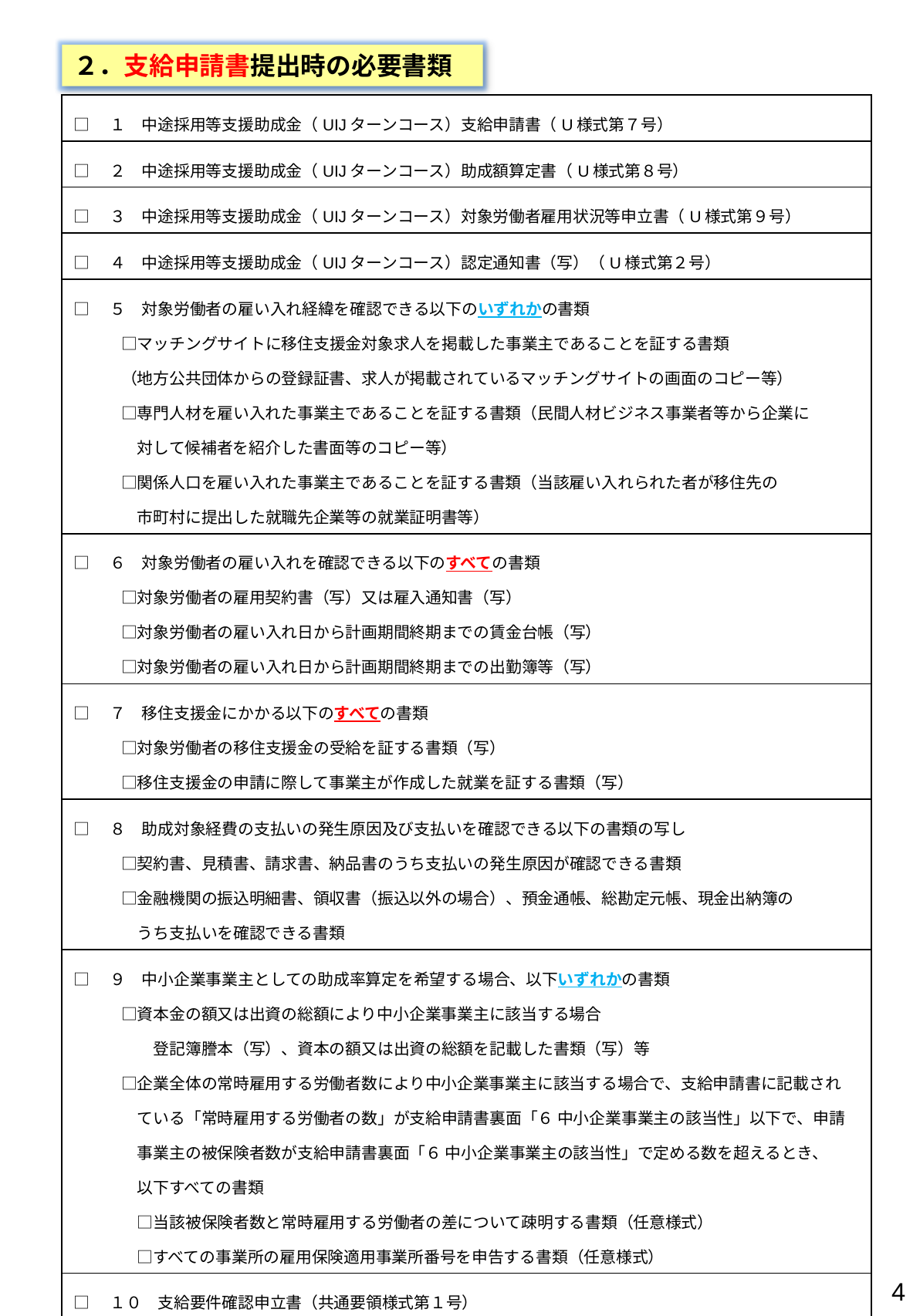

２．支給申請書提出時の必要書類
| □　１　中途採用等支援助成金（UIJターンコース）支給申請書（U様式第７号） |
| --- |
| □　２　中途採用等支援助成金（UIJターンコース）助成額算定書（U様式第８号） |
| □　３　中途採用等支援助成金（UIJターンコース）対象労働者雇用状況等申立書（U様式第９号） |
| □　４　中途採用等支援助成金（UIJターンコース）認定通知書（写）（U様式第２号） |
| □　５　対象労働者の雇い入れ経緯を確認できる以下のいずれかの書類 　　　□マッチングサイトに移住支援金対象求人を掲載した事業主であることを証する書類 　　　（地方公共団体からの登録証書、求人が掲載されているマッチングサイトの画面のコピー等） 　　　□専門人材を雇い入れた事業主であることを証する書類（民間人材ビジネス事業者等から企業に 　　　　対して候補者を紹介した書面等のコピー等） 　　　□関係人口を雇い入れた事業主であることを証する書類（当該雇い入れられた者が移住先の 　　　　市町村に提出した就職先企業等の就業証明書等） |
| □　６　対象労働者の雇い入れを確認できる以下のすべての書類 　　　□対象労働者の雇用契約書（写）又は雇入通知書（写） 　　　□対象労働者の雇い入れ日から計画期間終期までの賃金台帳（写） 　　　□対象労働者の雇い入れ日から計画期間終期までの出勤簿等（写） |
| □　７　移住支援金にかかる以下のすべての書類 　　　□対象労働者の移住支援金の受給を証する書類（写） 　　　□移住支援金の申請に際して事業主が作成した就業を証する書類（写） |
| □　８　助成対象経費の支払いの発生原因及び支払いを確認できる以下の書類の写し 　　　□契約書、見積書、請求書、納品書のうち支払いの発生原因が確認できる書類 　　　□金融機関の振込明細書、領収書（振込以外の場合）、預金通帳、総勘定元帳、現金出納簿の 　　　　うち支払いを確認できる書類 |
| □　９　中小企業事業主としての助成率算定を希望する場合、以下いずれかの書類 　　　□資本金の額又は出資の総額により中小企業事業主に該当する場合 　　　　　登記簿謄本（写）、資本の額又は出資の総額を記載した書類（写）等　 　　　□企業全体の常時雇用する労働者数により中小企業事業主に該当する場合で、支給申請書に記載され 　　　　ている「常時雇用する労働者の数」が支給申請書裏面「６ 中小企業事業主の該当性」以下で、申請 　　　　事業主の被保険者数が支給申請書裏面「６ 中小企業事業主の該当性」で定める数を超えるとき、 　　　　以下すべての書類 　　　　□当該被保険者数と常時雇用する労働者の差について疎明する書類（任意様式） 　　　　□すべての事業所の雇用保険適用事業所番号を申告する書類（任意様式） |
| □　１０　支給要件確認申立書（共通要領様式第１号） 　　　□「記載にあたっての留意点（３～４頁）も添付してください。 　　　□役員等一覧（別紙）も添付してください。 |
| □　１１　支払方法・受取人住所届 |
| □　１２　その他管轄労働局長が必要と認める書類 |
4